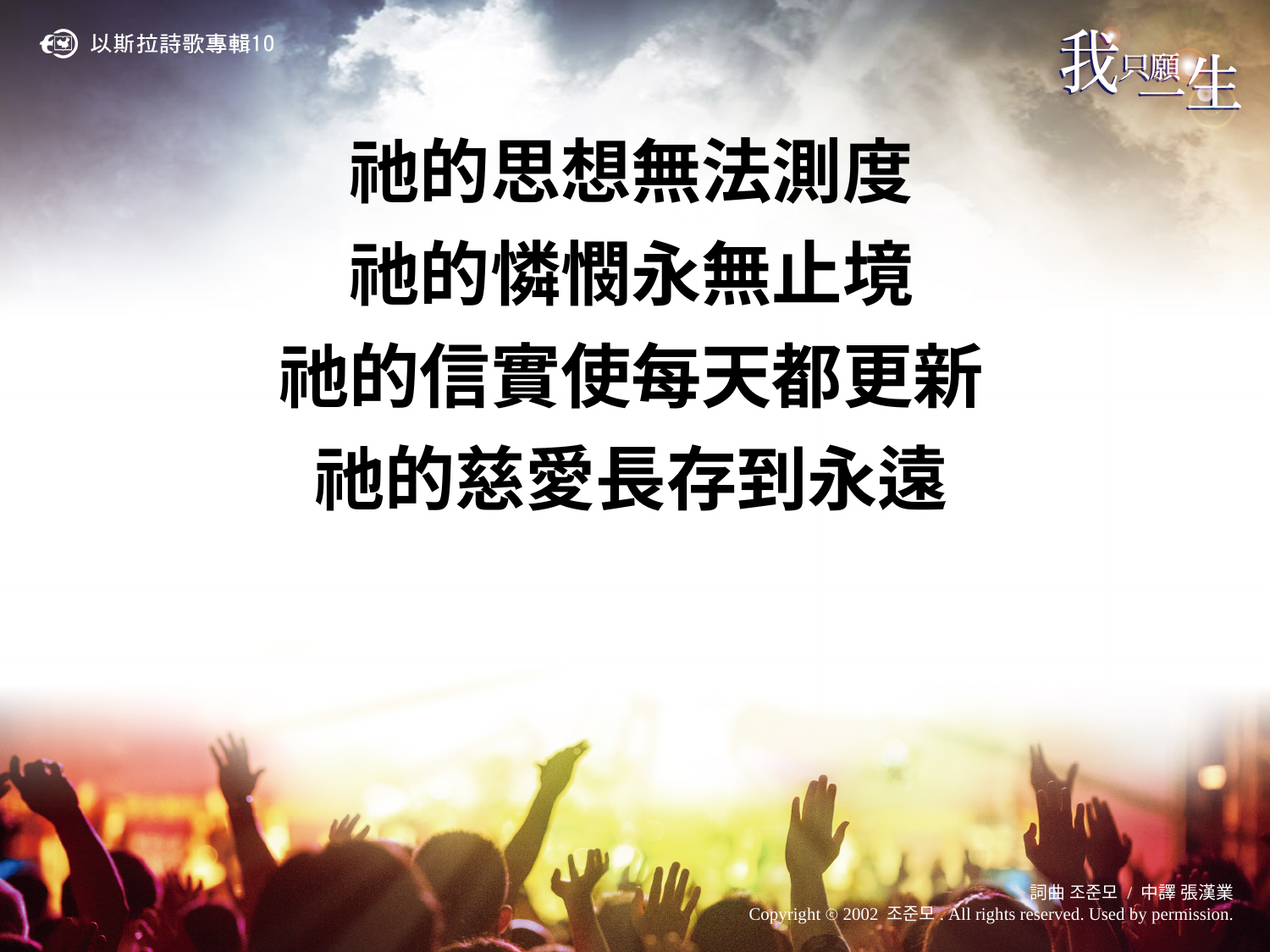

祂的思想無法測度
祂的憐憫永無止境
祂的信實使每天都更新
祂的慈愛長存到永遠
詞曲 조준모 / 中譯 張漢業
Copyright ⓒ 2002 조준모. All rights reserved. Used by permission.